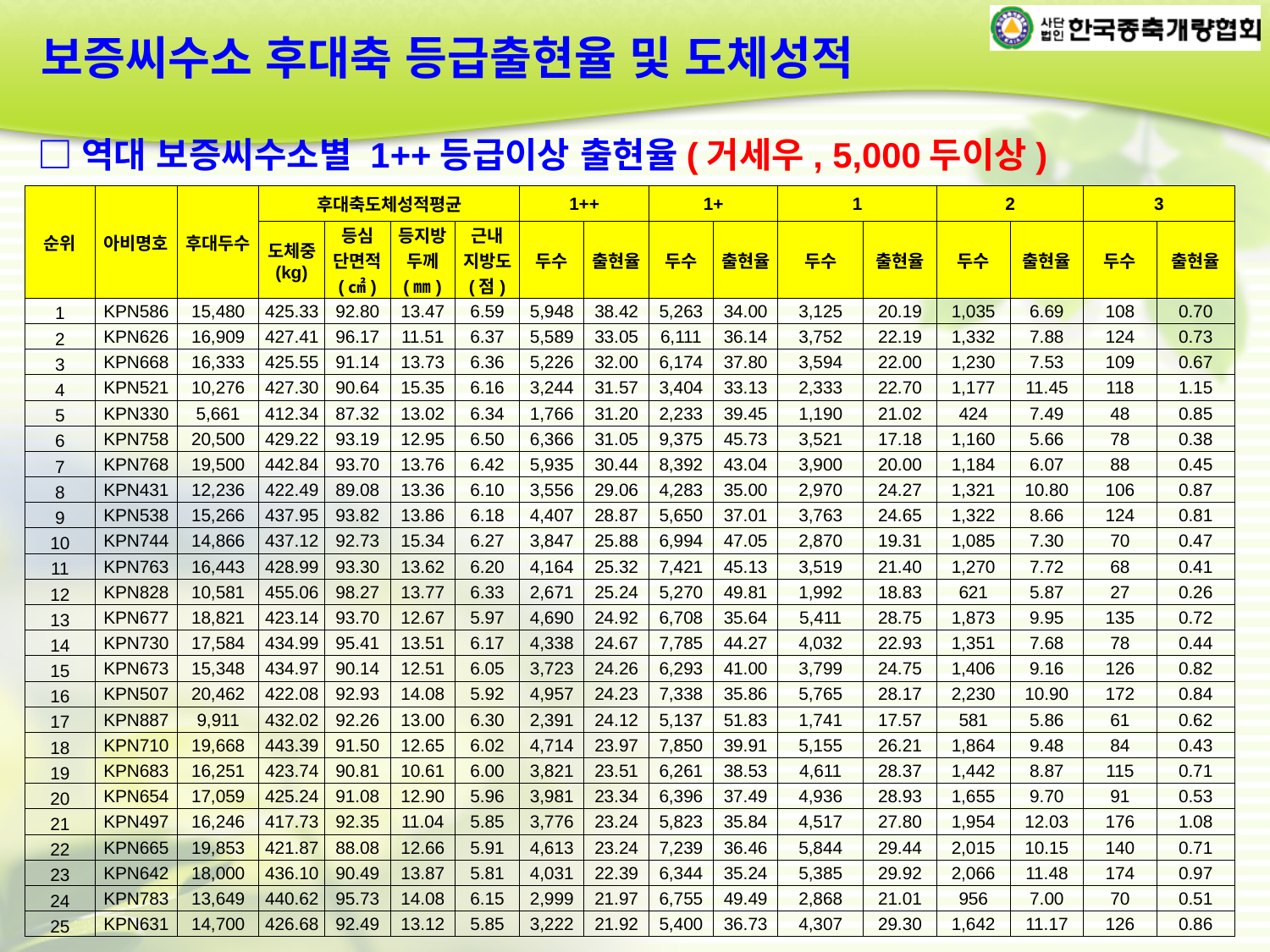

보증씨수소 후대축 등급출현율 및 도체성적
□역대 보증씨수소별 1++등급이상 출현율(거세우, 5,000두이상)
| 순위 | 아비명호 | 후대두수 | 후대축도체성적평균 |  |  |  | 1++ |  | 1+ |  | 1 |  | 2 |  | 3 |  |
| --- | --- | --- | --- | --- | --- | --- | --- | --- | --- | --- | --- | --- | --- | --- | --- | --- |
|  |  |  | 도체중 (kg) | 등심 단면적 (㎠) | 등지방 두께 (㎜) | 근내 지방도 (점) | 두수 | 출현율 | 두수 | 출현율 | 두수 | 출현율 | 두수 | 출현율 | 두수 | 출현율 |
| 1 | KPN586 | 15,480 | 425.33 | 92.80 | 13.47 | 6.59 | 5,948 | 38.42 | 5,263 | 34.00 | 3,125 | 20.19 | 1,035 | 6.69 | 108 | 0.70 |
| 2 | KPN626 | 16,909 | 427.41 | 96.17 | 11.51 | 6.37 | 5,589 | 33.05 | 6,111 | 36.14 | 3,752 | 22.19 | 1,332 | 7.88 | 124 | 0.73 |
| 3 | KPN668 | 16,333 | 425.55 | 91.14 | 13.73 | 6.36 | 5,226 | 32.00 | 6,174 | 37.80 | 3,594 | 22.00 | 1,230 | 7.53 | 109 | 0.67 |
| 4 | KPN521 | 10,276 | 427.30 | 90.64 | 15.35 | 6.16 | 3,244 | 31.57 | 3,404 | 33.13 | 2,333 | 22.70 | 1,177 | 11.45 | 118 | 1.15 |
| 5 | KPN330 | 5,661 | 412.34 | 87.32 | 13.02 | 6.34 | 1,766 | 31.20 | 2,233 | 39.45 | 1,190 | 21.02 | 424 | 7.49 | 48 | 0.85 |
| 6 | KPN758 | 20,500 | 429.22 | 93.19 | 12.95 | 6.50 | 6,366 | 31.05 | 9,375 | 45.73 | 3,521 | 17.18 | 1,160 | 5.66 | 78 | 0.38 |
| 7 | KPN768 | 19,500 | 442.84 | 93.70 | 13.76 | 6.42 | 5,935 | 30.44 | 8,392 | 43.04 | 3,900 | 20.00 | 1,184 | 6.07 | 88 | 0.45 |
| 8 | KPN431 | 12,236 | 422.49 | 89.08 | 13.36 | 6.10 | 3,556 | 29.06 | 4,283 | 35.00 | 2,970 | 24.27 | 1,321 | 10.80 | 106 | 0.87 |
| 9 | KPN538 | 15,266 | 437.95 | 93.82 | 13.86 | 6.18 | 4,407 | 28.87 | 5,650 | 37.01 | 3,763 | 24.65 | 1,322 | 8.66 | 124 | 0.81 |
| 10 | KPN744 | 14,866 | 437.12 | 92.73 | 15.34 | 6.27 | 3,847 | 25.88 | 6,994 | 47.05 | 2,870 | 19.31 | 1,085 | 7.30 | 70 | 0.47 |
| 11 | KPN763 | 16,443 | 428.99 | 93.30 | 13.62 | 6.20 | 4,164 | 25.32 | 7,421 | 45.13 | 3,519 | 21.40 | 1,270 | 7.72 | 68 | 0.41 |
| 12 | KPN828 | 10,581 | 455.06 | 98.27 | 13.77 | 6.33 | 2,671 | 25.24 | 5,270 | 49.81 | 1,992 | 18.83 | 621 | 5.87 | 27 | 0.26 |
| 13 | KPN677 | 18,821 | 423.14 | 93.70 | 12.67 | 5.97 | 4,690 | 24.92 | 6,708 | 35.64 | 5,411 | 28.75 | 1,873 | 9.95 | 135 | 0.72 |
| 14 | KPN730 | 17,584 | 434.99 | 95.41 | 13.51 | 6.17 | 4,338 | 24.67 | 7,785 | 44.27 | 4,032 | 22.93 | 1,351 | 7.68 | 78 | 0.44 |
| 15 | KPN673 | 15,348 | 434.97 | 90.14 | 12.51 | 6.05 | 3,723 | 24.26 | 6,293 | 41.00 | 3,799 | 24.75 | 1,406 | 9.16 | 126 | 0.82 |
| 16 | KPN507 | 20,462 | 422.08 | 92.93 | 14.08 | 5.92 | 4,957 | 24.23 | 7,338 | 35.86 | 5,765 | 28.17 | 2,230 | 10.90 | 172 | 0.84 |
| 17 | KPN887 | 9,911 | 432.02 | 92.26 | 13.00 | 6.30 | 2,391 | 24.12 | 5,137 | 51.83 | 1,741 | 17.57 | 581 | 5.86 | 61 | 0.62 |
| 18 | KPN710 | 19,668 | 443.39 | 91.50 | 12.65 | 6.02 | 4,714 | 23.97 | 7,850 | 39.91 | 5,155 | 26.21 | 1,864 | 9.48 | 84 | 0.43 |
| 19 | KPN683 | 16,251 | 423.74 | 90.81 | 10.61 | 6.00 | 3,821 | 23.51 | 6,261 | 38.53 | 4,611 | 28.37 | 1,442 | 8.87 | 115 | 0.71 |
| 20 | KPN654 | 17,059 | 425.24 | 91.08 | 12.90 | 5.96 | 3,981 | 23.34 | 6,396 | 37.49 | 4,936 | 28.93 | 1,655 | 9.70 | 91 | 0.53 |
| 21 | KPN497 | 16,246 | 417.73 | 92.35 | 11.04 | 5.85 | 3,776 | 23.24 | 5,823 | 35.84 | 4,517 | 27.80 | 1,954 | 12.03 | 176 | 1.08 |
| 22 | KPN665 | 19,853 | 421.87 | 88.08 | 12.66 | 5.91 | 4,613 | 23.24 | 7,239 | 36.46 | 5,844 | 29.44 | 2,015 | 10.15 | 140 | 0.71 |
| 23 | KPN642 | 18,000 | 436.10 | 90.49 | 13.87 | 5.81 | 4,031 | 22.39 | 6,344 | 35.24 | 5,385 | 29.92 | 2,066 | 11.48 | 174 | 0.97 |
| 24 | KPN783 | 13,649 | 440.62 | 95.73 | 14.08 | 6.15 | 2,999 | 21.97 | 6,755 | 49.49 | 2,868 | 21.01 | 956 | 7.00 | 70 | 0.51 |
| 25 | KPN631 | 14,700 | 426.68 | 92.49 | 13.12 | 5.85 | 3,222 | 21.92 | 5,400 | 36.73 | 4,307 | 29.30 | 1,642 | 11.17 | 126 | 0.86 |